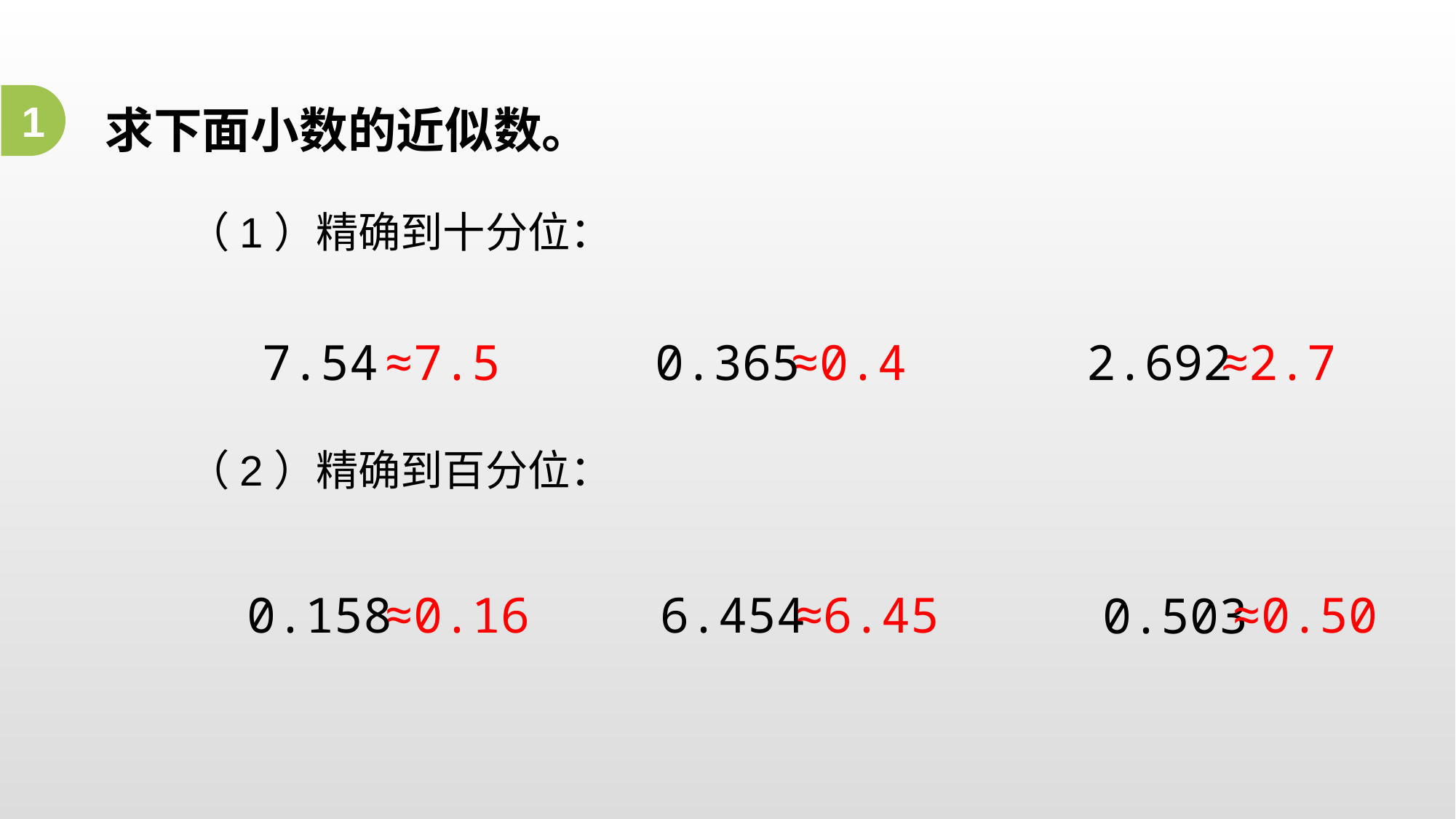

1
求下面小数的近似数。
（1）精确到十分位：
7.54
0.365
2.692
（2）精确到百分位：
0.158
6.454
0.503
≈2.7
≈7.5
≈0.4
≈0.16
≈6.45
≈0.50